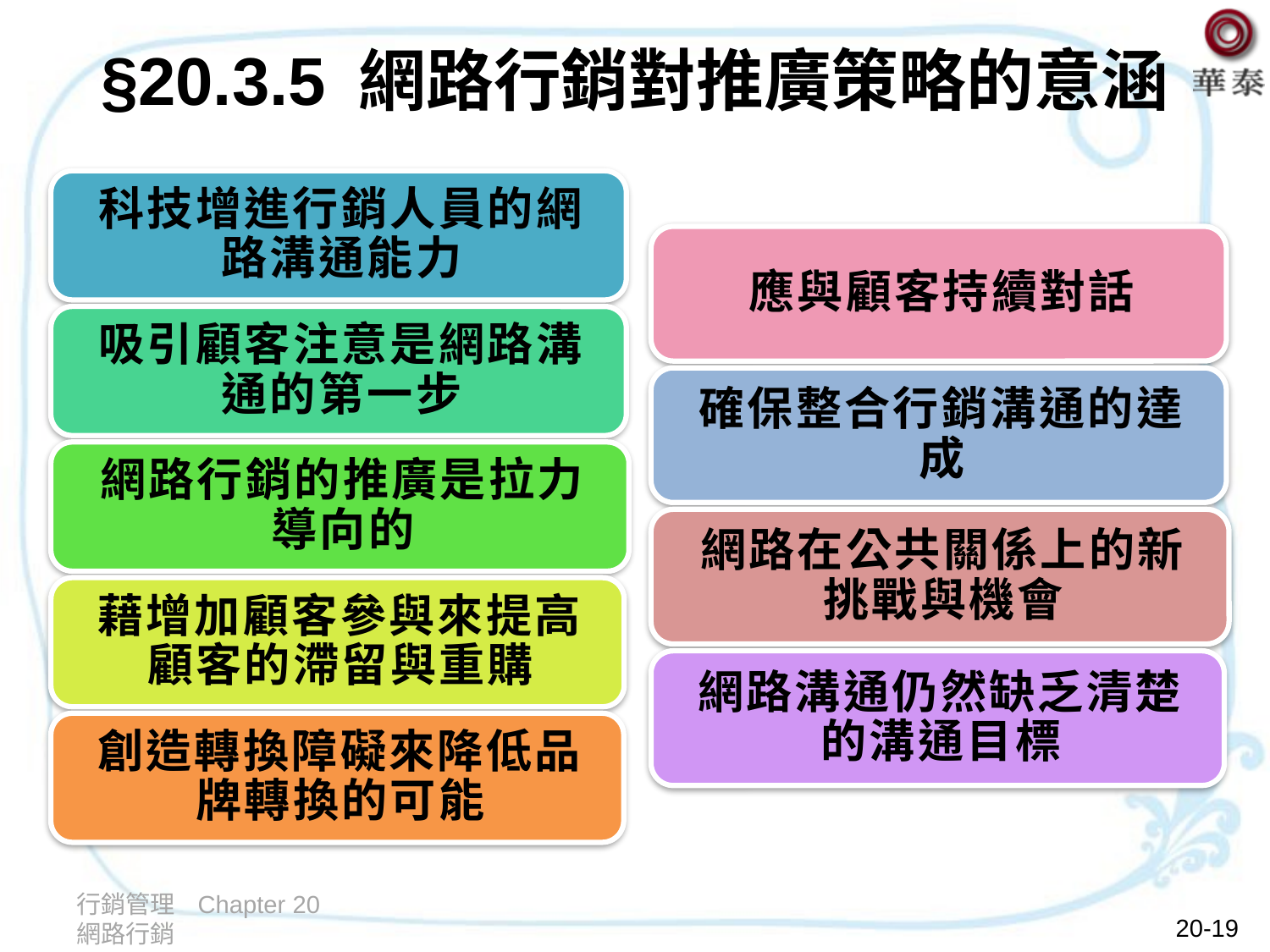

# §20.3.5 網路行銷對推廣策略的意涵
科技增進行銷人員的網路溝通能力
吸引顧客注意是網路溝通的第一步
網路行銷的推廣是拉力導向的
藉增加顧客參與來提高顧客的滯留與重購
創造轉換障礙來降低品牌轉換的可能
應與顧客持續對話
確保整合行銷溝通的達成
網路在公共關係上的新挑戰與機會
網路溝通仍然缺乏清楚的溝通目標
行銷管理   Chapter 20   網路行銷
20-19